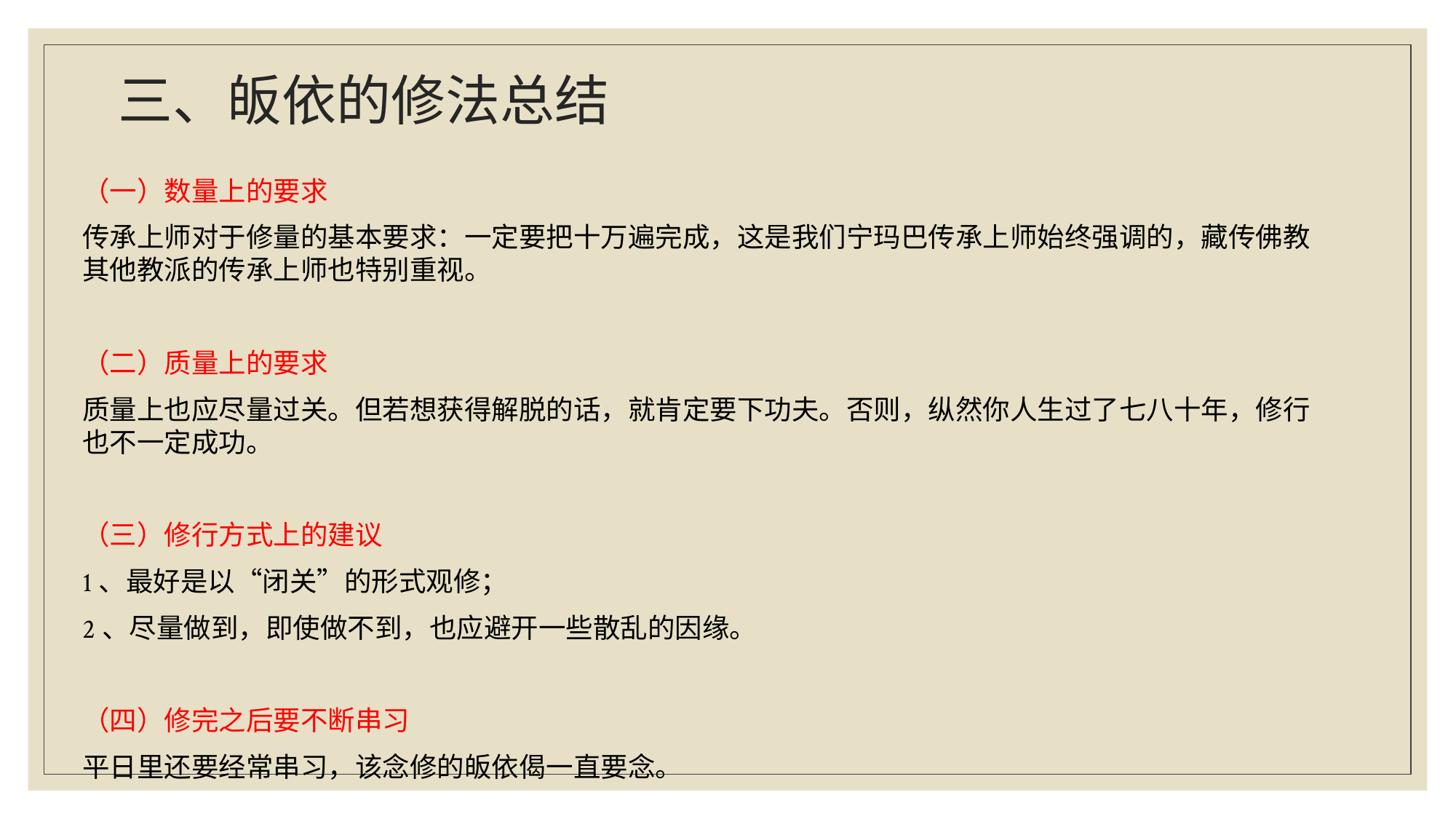

# 三、皈依的修法总结
（一）数量上的要求
传承上师对于修量的基本要求：一定要把十万遍完成，这是我们宁玛巴传承上师始终强调的，藏传佛教其他教派的传承上师也特别重视。

（二）质量上的要求
质量上也应尽量过关。但若想获得解脱的话，就肯定要下功夫。否则，纵然你人生过了七八十年，修行也不一定成功。

（三）修行方式上的建议
1、最好是以“闭关”的形式观修；
2、尽量做到，即使做不到，也应避开一些散乱的因缘。

（四）修完之后要不断串习
平日里还要经常串习，该念修的皈依偈一直要念。